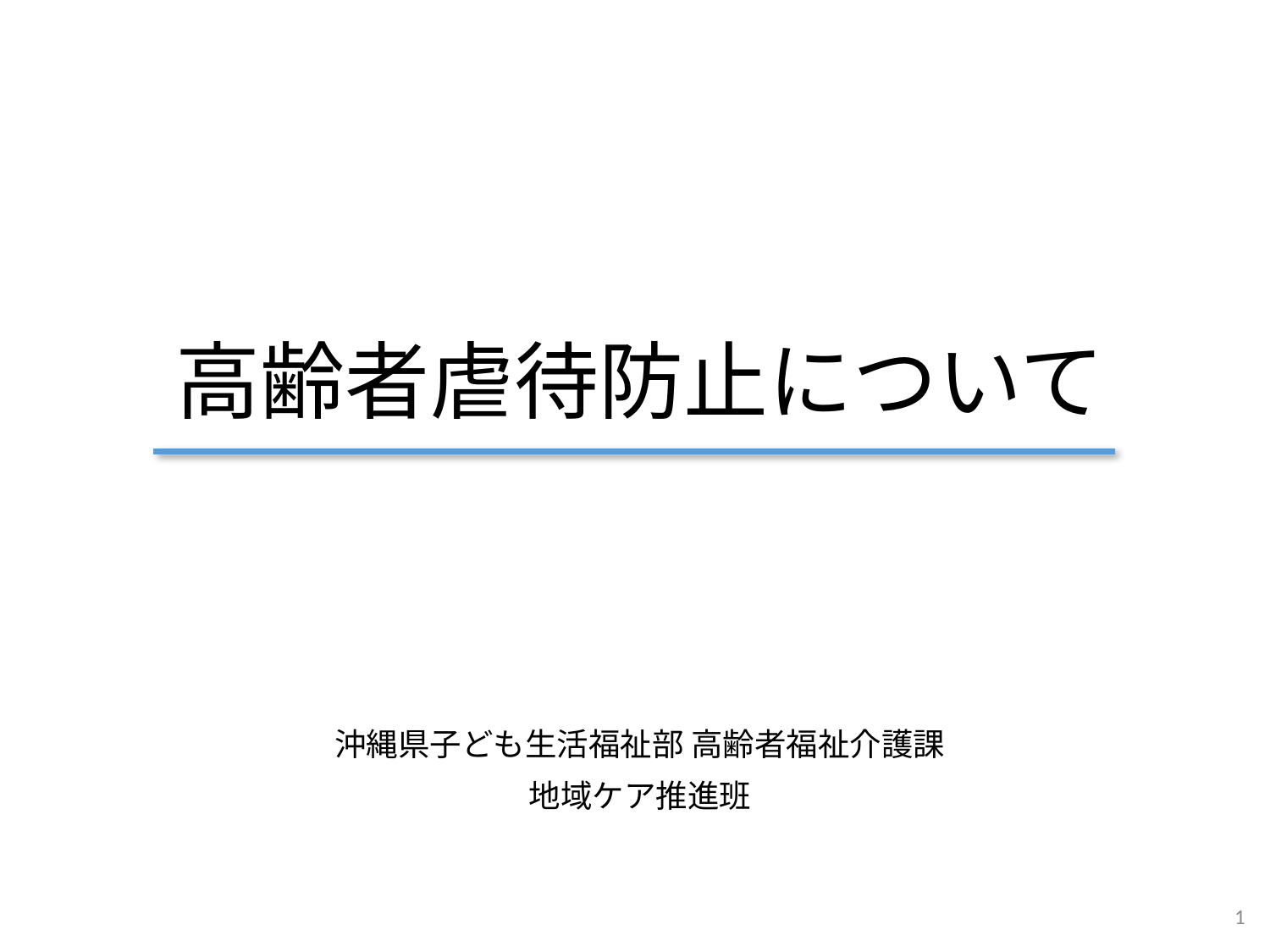

# 高齢者虐待防止について
沖縄県子ども生活福祉部 高齢者福祉介護課
地域ケア推進班
1